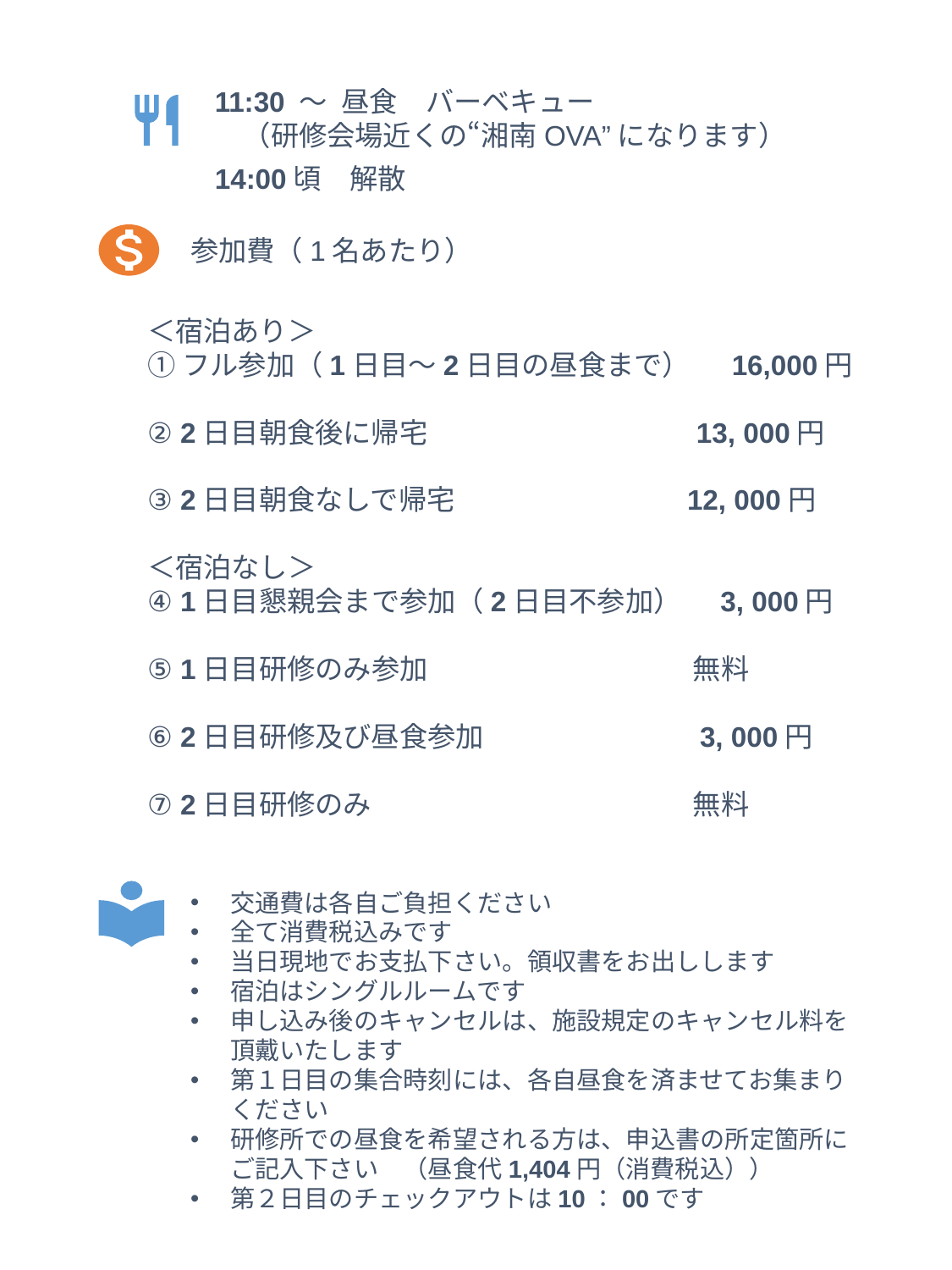

11:30 ～	昼食　バーベキュー
　（研修会場近くの“湘南OVA”になります）

14:00頃　解散

参加費（1名あたり）
＜宿泊あり＞
①フル参加（1日目～2日目の昼食まで）　 16,000円

② 2日目朝食後に帰宅		　 13, 000円

③ 2日目朝食なしで帰宅		    12, 000円

＜宿泊なし＞
④ 1日目懇親会まで参加（2日目不参加）     3, 000円

⑤ 1日目研修のみ参加		      無料

⑥ 2日目研修及び昼食参加		      3, 000円

⑦ 2日目研修のみ			      無料

交通費は各自ご負担ください
全て消費税込みです
当日現地でお支払下さい。領収書をお出しします
宿泊はシングルルームです
申し込み後のキャンセルは、施設規定のキャンセル料を頂戴いたします
第１日目の集合時刻には、各自昼食を済ませてお集まりください
研修所での昼食を希望される方は、申込書の所定箇所にご記入下さい　（昼食代1,404円（消費税込））
第２日目のチェックアウトは10：00です